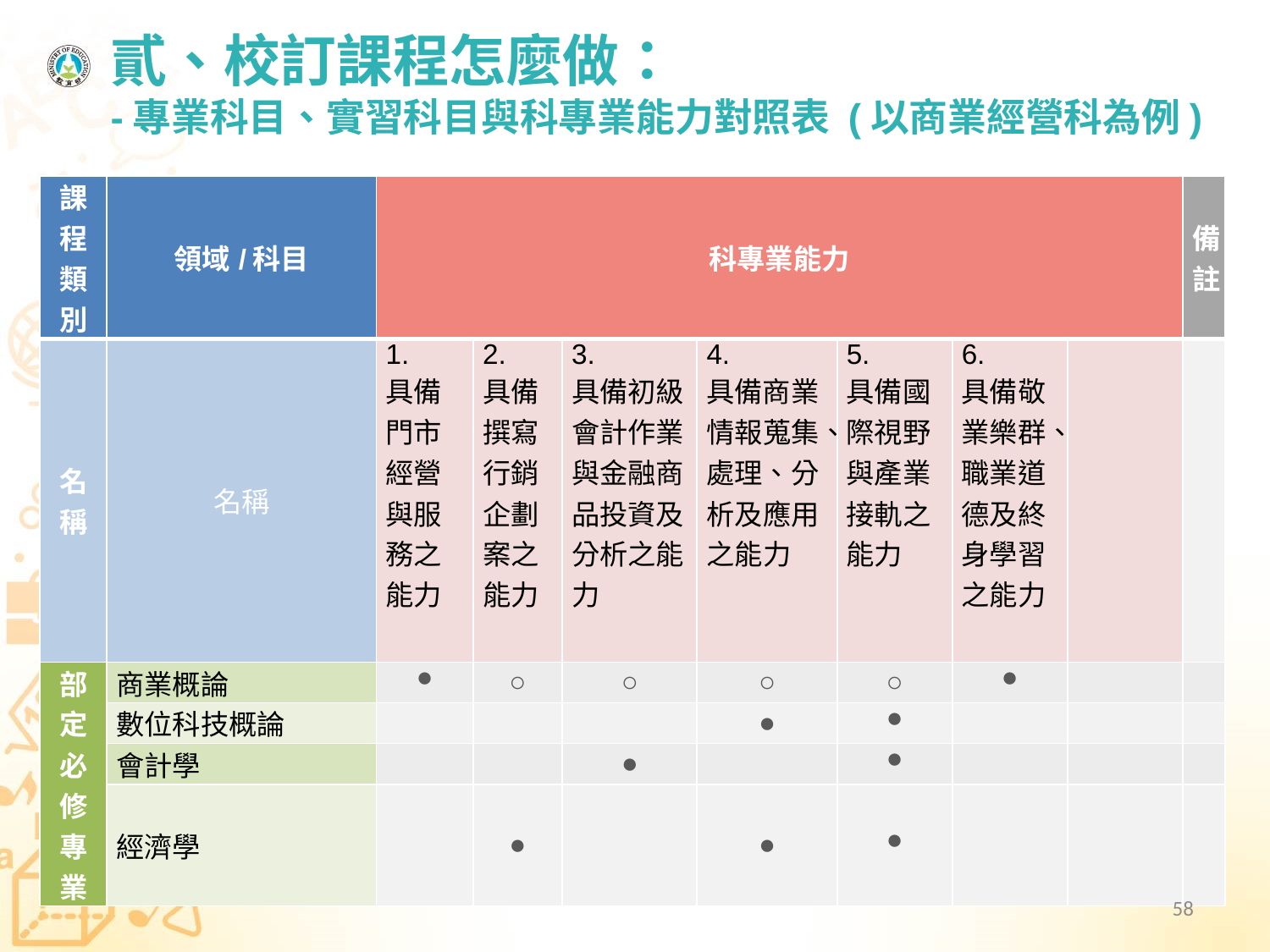

貳、校訂課程怎麼做：
-專業科目、實習科目與科專業能力對照表 (以商業經營科為例)

| 課程類別 | 領域/科目 | 科專業能力 |  |  |  |  |  |  | 備註 |
| --- | --- | --- | --- | --- | --- | --- | --- | --- | --- |
| 名稱 | 名稱 | 1. 具備門市經營與服務之能力 | 2. 具備撰寫行銷企劃案之能力 | 3. 具備初級會計作業與金融商品投資及分析之能力 | 4. 具備商業情報蒐集、處理、分析及應用之能力 | 5. 具備國際視野與產業接軌之能力 | 6. 具備敬業樂群、職業道德及終身學習之能力 |  |  |
| 部定必修專業 | 商業概論 | ● | ○ | ○ | ○ | ○ | ● |  |  |
|  | 數位科技概論 |  |  |  | ● | ● |  |  |  |
|  | 會計學 |  |  | ● |  | ● |  |  |  |
|  | 經濟學 |  | ● |  | ● | ● |  |  |  |
58